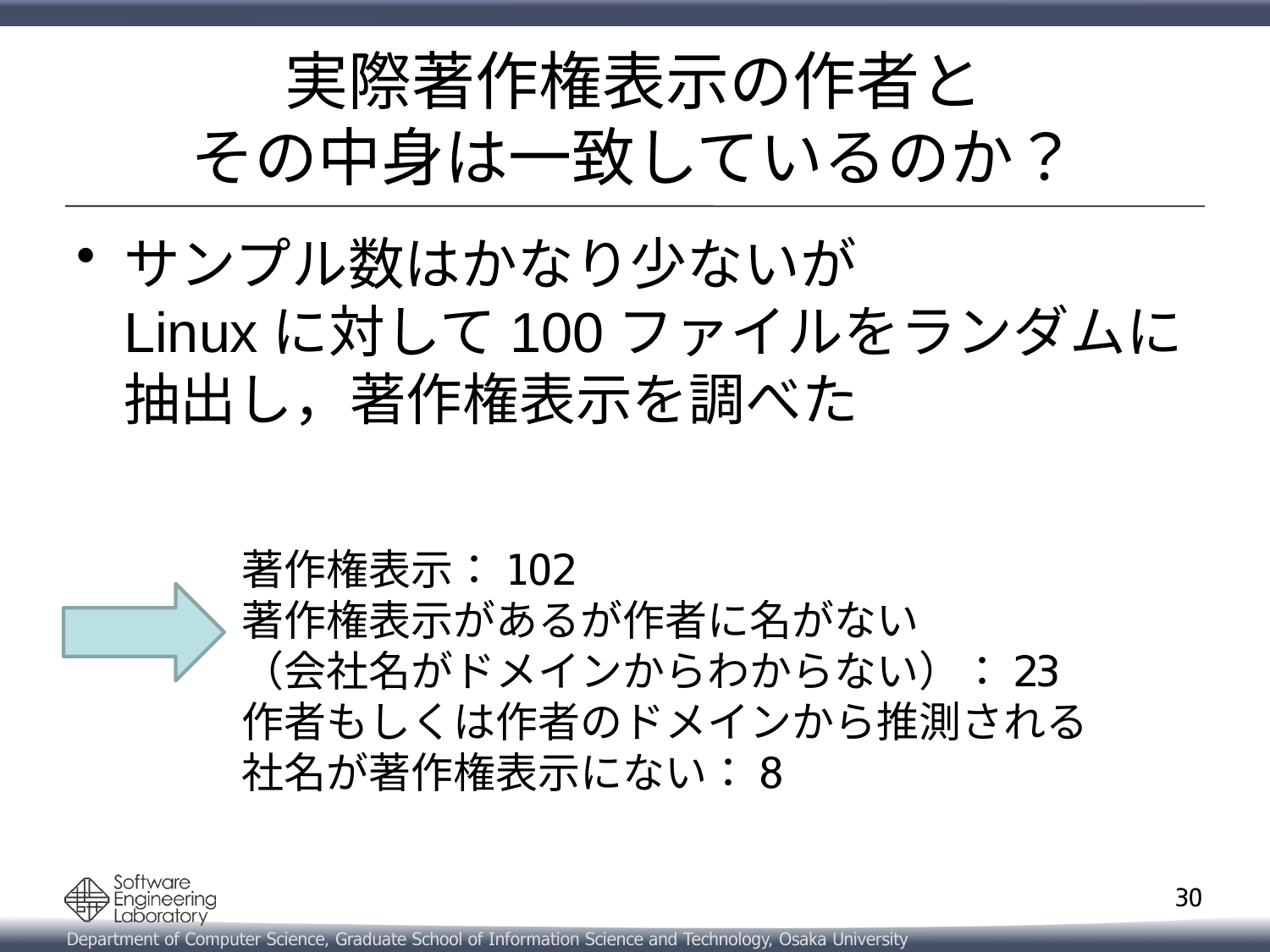

# 実際著作権表示の作者と その中身は一致しているのか？
サンプル数はかなり少ないが
Linuxに対して100ファイルをランダムに
抽出し，著作権表示を調べた
著作権表示：102
著作権表示があるが作者に名がない
（会社名がドメインからわからない）：23
作者もしくは作者のドメインから推測される
社名が著作権表示にない：8

30